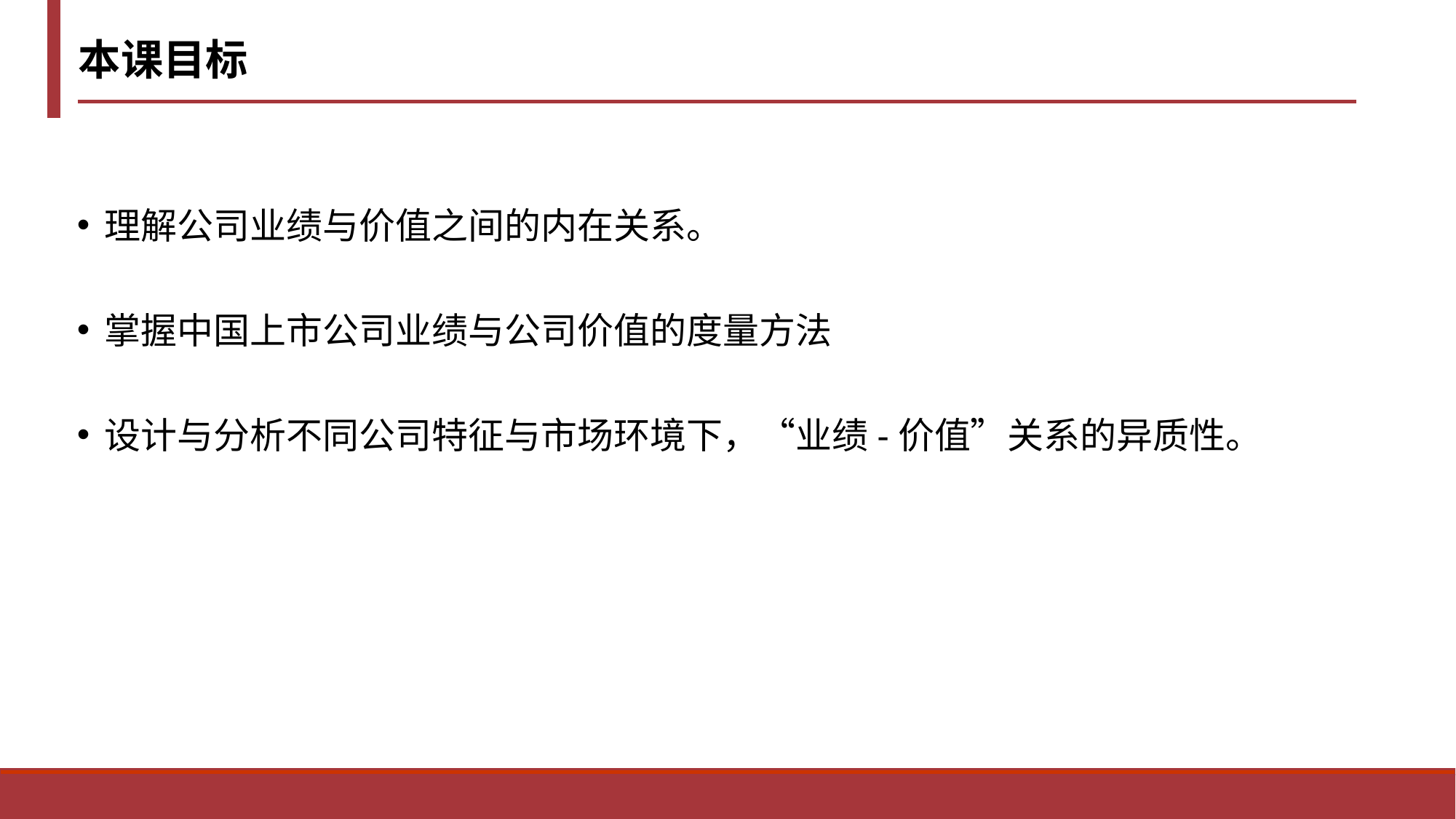

# 本课目标

理解公司业绩与价值之间的内在关系。

掌握中国上市公司业绩与公司价值的度量方法

设计与分析不同公司特征与市场环境下，“业绩-价值”关系的异质性。